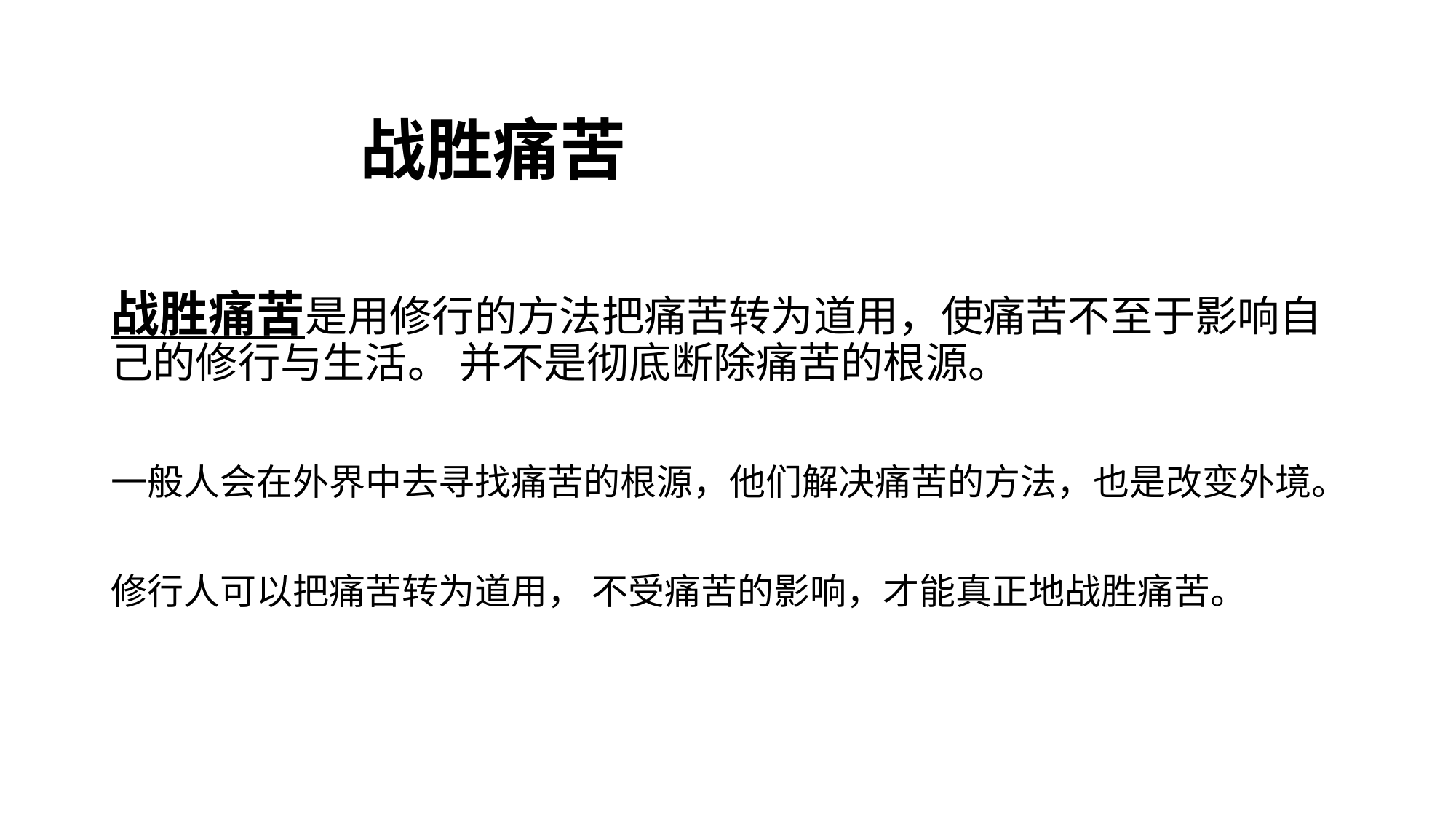

# 战胜痛苦

战胜痛苦是用修行的方法把痛苦转为道用，使痛苦不至于影响自己的修行与生活。 并不是彻底断除痛苦的根源。

一般人会在外界中去寻找痛苦的根源，他们解决痛苦的方法，也是改变外境。

修行人可以把痛苦转为道用， 不受痛苦的影响，才能真正地战胜痛苦。